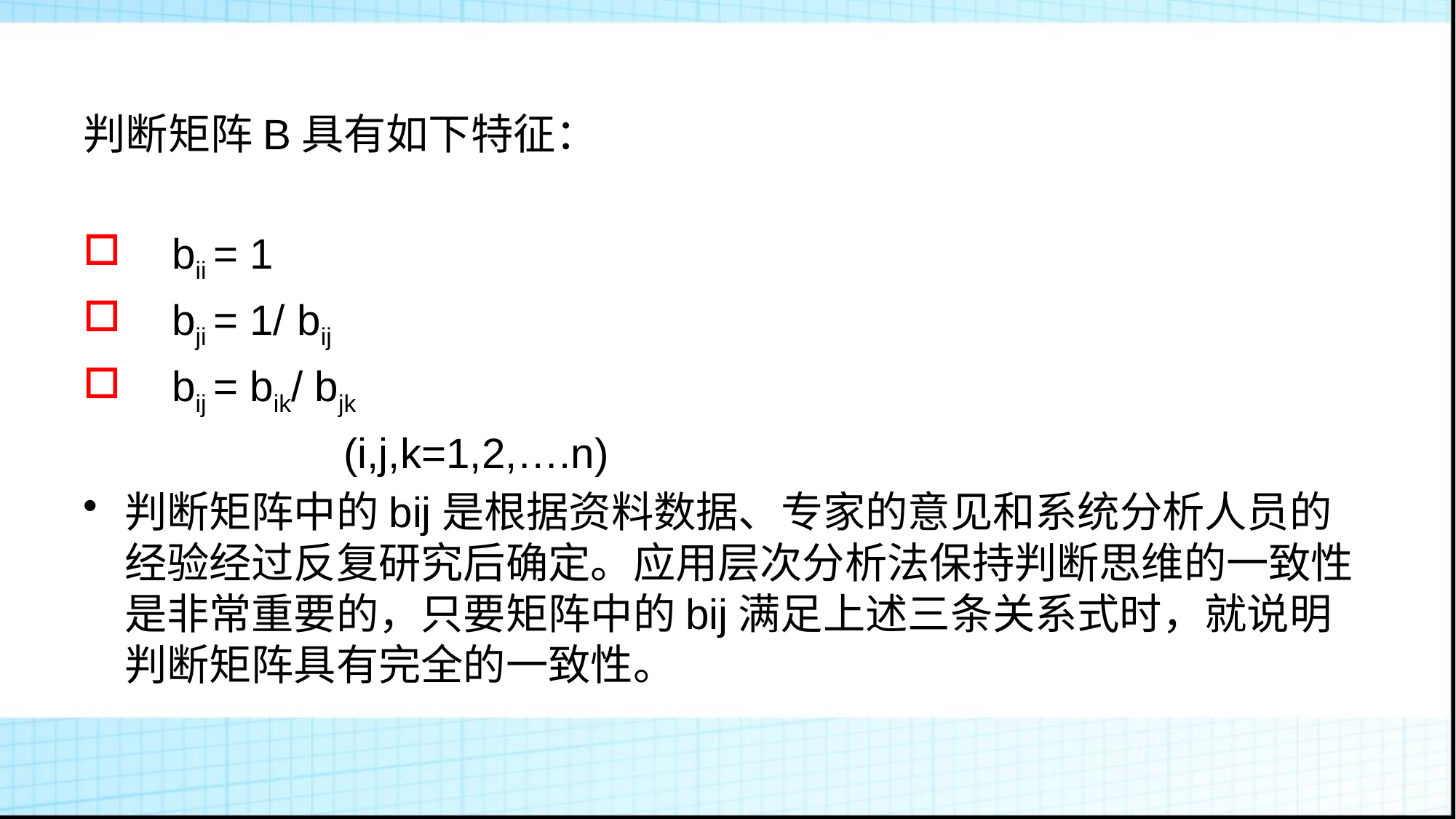

判断矩阵B具有如下特征：

    bii = 1
    bji = 1/ bij
    bij = bik/ bjk
                      (i,j,k=1,2,….n)
判断矩阵中的bij是根据资料数据、专家的意见和系统分析人员的经验经过反复研究后确定。应用层次分析法保持判断思维的一致性是非常重要的，只要矩阵中的bij满足上述三条关系式时，就说明判断矩阵具有完全的一致性。